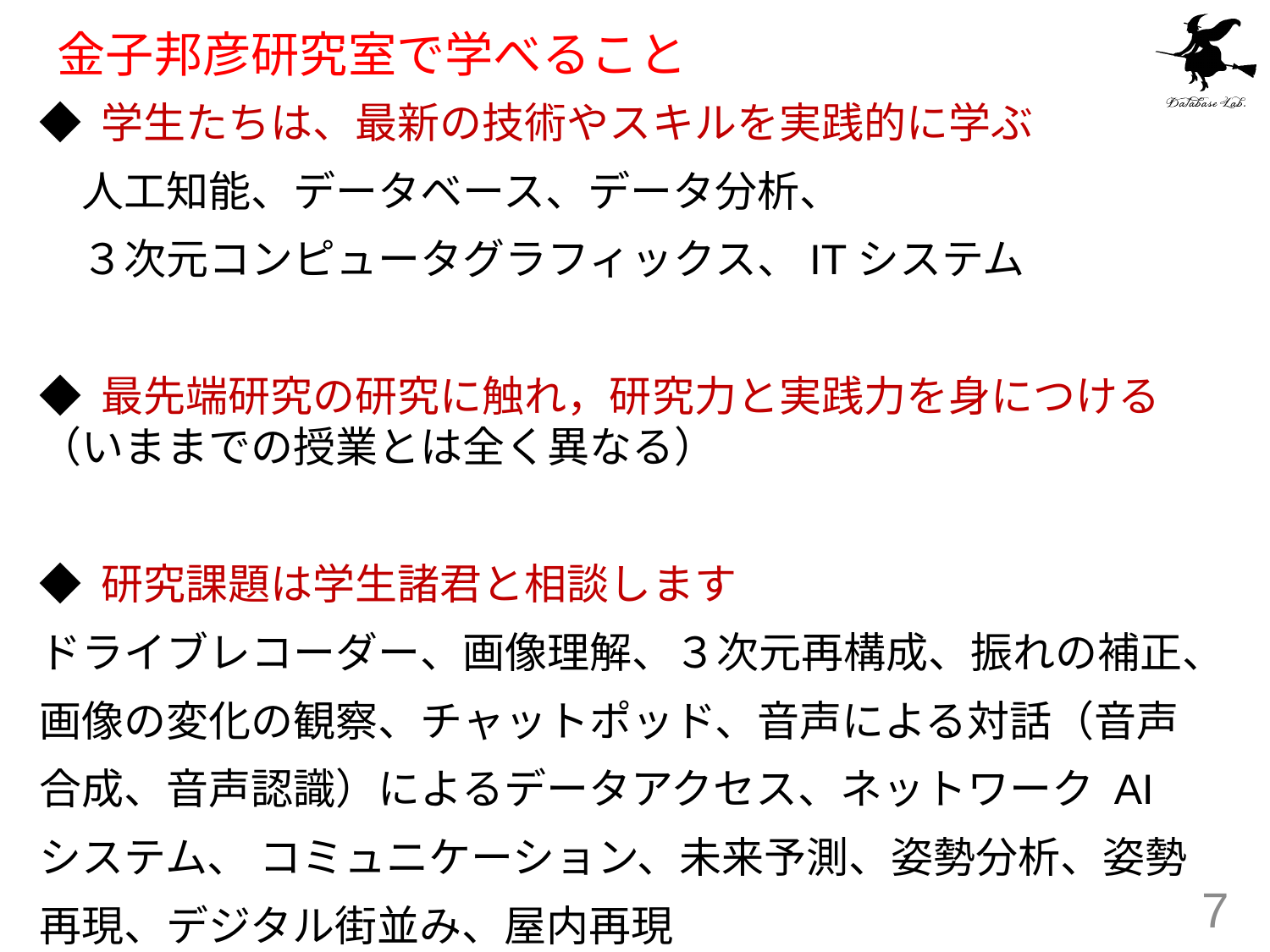

# 金子邦彦研究室で学べること
◆ 学生たちは、最新の技術やスキルを実践的に学ぶ
　人工知能、データベース、データ分析、
　３次元コンピュータグラフィックス、ITシステム

◆ 最先端研究の研究に触れ，研究力と実践力を身につける（いままでの授業とは全く異なる）

◆ 研究課題は学生諸君と相談します
ドライブレコーダー、画像理解、３次元再構成、振れの補正、
画像の変化の観察、チャットポッド、音声による対話（音声
合成、音声認識）によるデータアクセス、ネットワーク AI
システム、 コミュニケーション、未来予測、姿勢分析、姿勢
再現、デジタル街並み、屋内再現
7